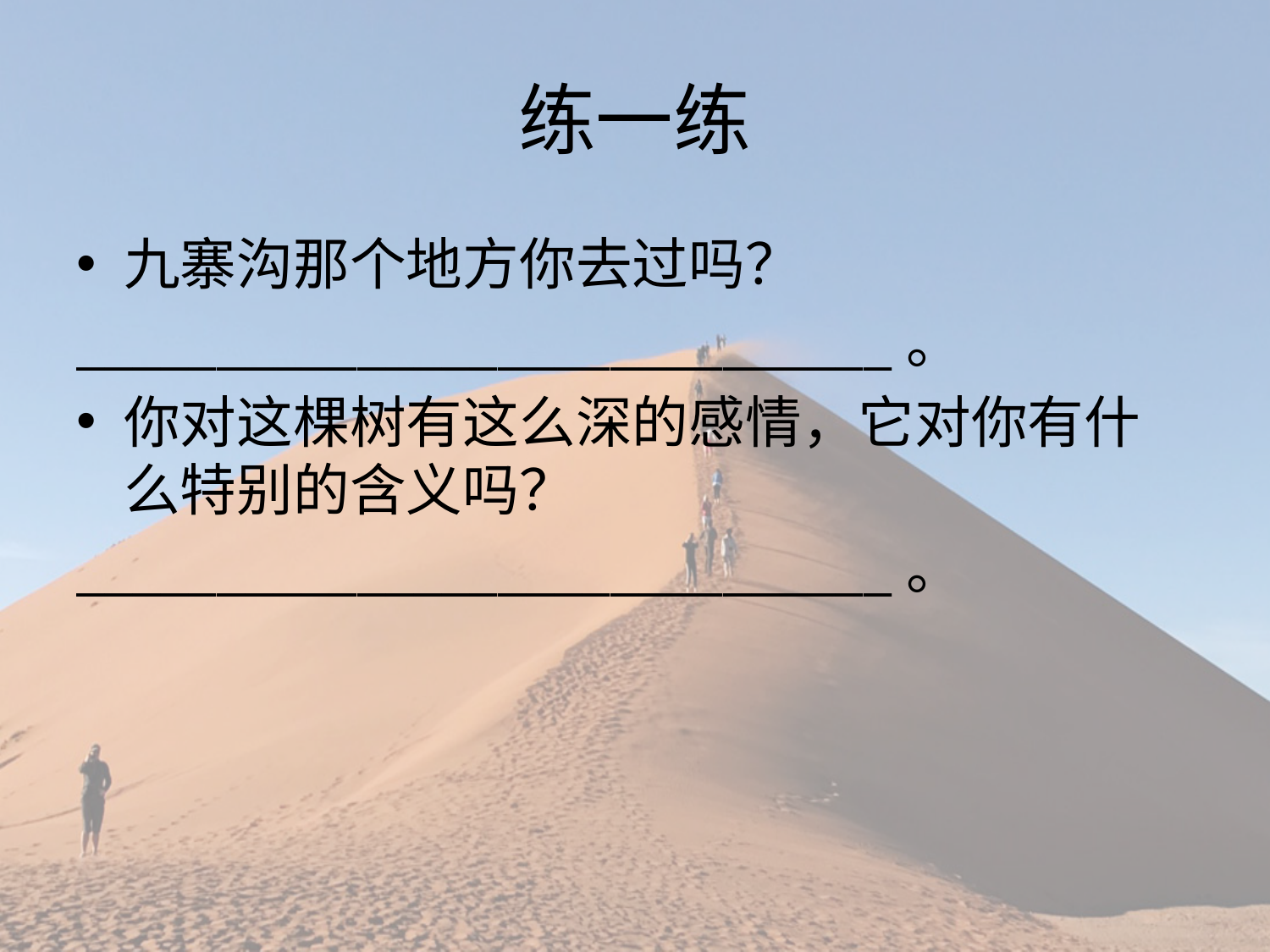

# 练一练
九寨沟那个地方你去过吗？
_____________________________。
你对这棵树有这么深的感情，它对你有什么特别的含义吗？
_____________________________。